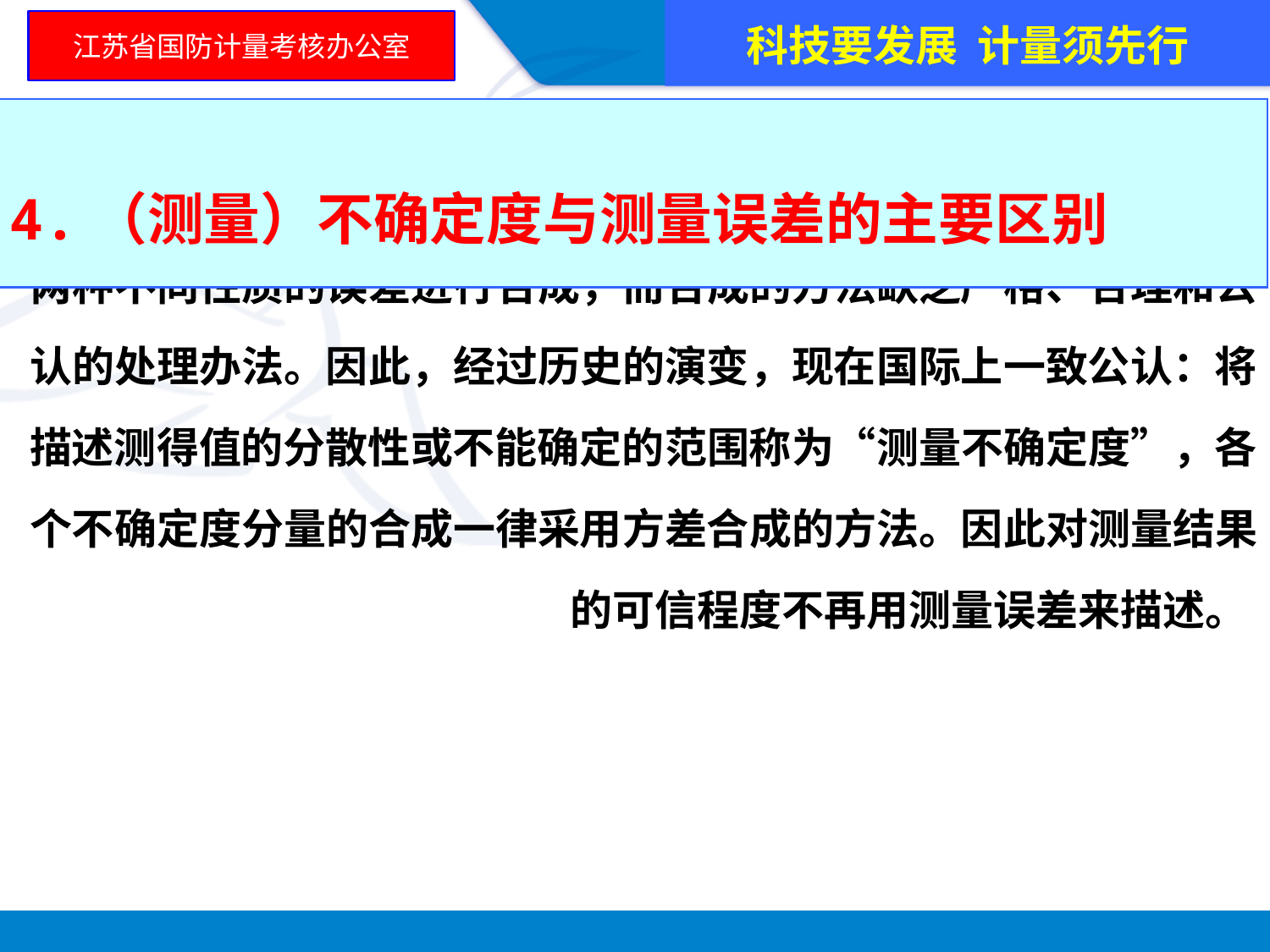

科技要发展  计量须先行
江苏省国防计量考核办公室
4.（测量）不确定度与测量误差的主要区别

   在以往进行误差分析时，要区分系统误差和随机误差，并将这两种不同性质的误差进行合成，而合成的方法缺乏严格、合理和公认的处理办法。因此，经过历史的演变，现在国际上一致公认：将描述测得值的分散性或不能确定的范围称为“测量不确定度”，各个不确定度分量的合成一律采用方差合成的方法。因此对测量结果的可信程度不再用测量误差来描述。